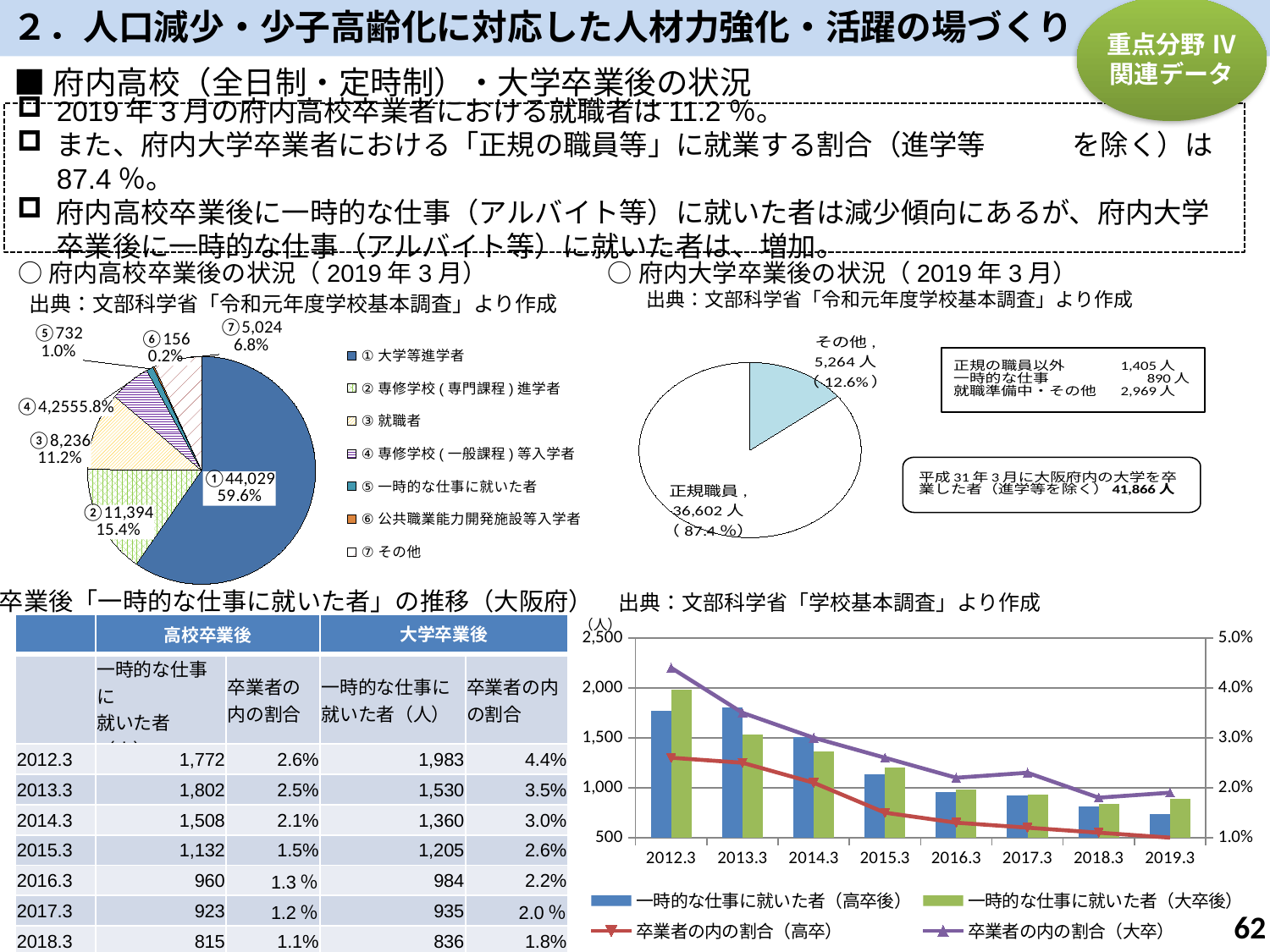

２．人口減少・少子高齢化に対応した人材力強化・活躍の場づくり
重点分野 Ⅳ
関連データ
■府内高校（全日制・定時制）・大学卒業後の状況
2019年3月の府内高校卒業者における就職者は11.2％。
また、府内大学卒業者における「正規の職員等」に就業する割合（進学等	を除く）は87.4％。
府内高校卒業後に一時的な仕事（アルバイト等）に就いた者は減少傾向にあるが、府内大学卒業後に一時的な仕事（アルバイト等）に就いた者は、増加。
○府内高校卒業後の状況（2019年3月）
 出典：文部科学省「令和元年度学校基本調査」より作成
○府内大学卒業後の状況（2019年3月）
　　出典：文部科学省「令和元年度学校基本調査」より作成

### Chart

| Category |  |
|---|---|
| その他 | 5867.0 |
| 正規職員 | 34788.0 |

### Chart

| Category |  |  |
|---|---|---|
| ①大学等進学者 | 0.5963645721870809 | 44029.0 |
| ②専修学校(専門課程)進学者 | 0.15432959947987918 | 11394.0 |
| ③就職者 | 0.11151444554307928 | 8233.0 |
| ④専修学校(一般課程)等入学者 | 0.057633179373958746 | 4255.0 |
| ⑤一時的な仕事に就いた者 | 0.009914803126142844 | 732.0 |
| ⑥公共職業能力開発施設等入学者 | 0.0021129908301615896 | 156.0 |
| ⑦その他 | 0.06768343063024015 | 4997.0 |
○卒業後「一時的な仕事に就いた者」の推移（大阪府）　出典：文部科学省「学校基本調査」より作成
（人）
|  | 高校卒業後 |  | 大学卒業後 |  |
| --- | --- | --- | --- | --- |
|  | 一時的な仕事に 就いた者（人） | 卒業者の内の割合 | 一時的な仕事に 就いた者（人） | 卒業者の内の割合 |
| 2012.3 | 1,772 | 2.6% | 1,983 | 4.4% |
| 2013.3 | 1,802 | 2.5% | 1,530 | 3.5% |
| 2014.3 | 1,508 | 2.1% | 1,360 | 3.0% |
| 2015.3 | 1,132 | 1.5% | 1,205 | 2.6% |
| 2016.3 | 960 | 1.3％ | 984 | 2.2% |
| 2017.3 | 923 | 1.2％ | 935 | 2.0％ |
| 2018.3 | 815 | 1.1% | 836 | 1.8% |
| 2019.3 | 732 | 1.0% | 890 | 1.9% |

### Chart

| Category | 一時的な仕事に就いた者（高卒後） | 一時的な仕事に就いた者（大卒後） | 卒業者の内の割合（高卒） | 卒業者の内の割合（大卒） |
|---|---|---|---|---|
| 2012.3 | 1772.0 | 1983.0 | 0.026 | 0.044 |
| 2013.3 | 1802.0 | 1530.0 | 0.025 | 0.035 |
| 2014.3 | 1508.0 | 1360.0 | 0.021 | 0.03 |
| 2015.3 | 1132.0 | 1205.0 | 0.015 | 0.026 |
| 2016.3 | 960.0 | 984.0 | 0.013 | 0.022 |
| 2017.3 | 923.0 | 935.0 | 0.012 | 0.023 |
| 2018.3 | 815.0 | 836.0 | 0.011 | 0.018 |
| 2019.3 | 732.0 | 890.0 | 0.01 | 0.019 |
62